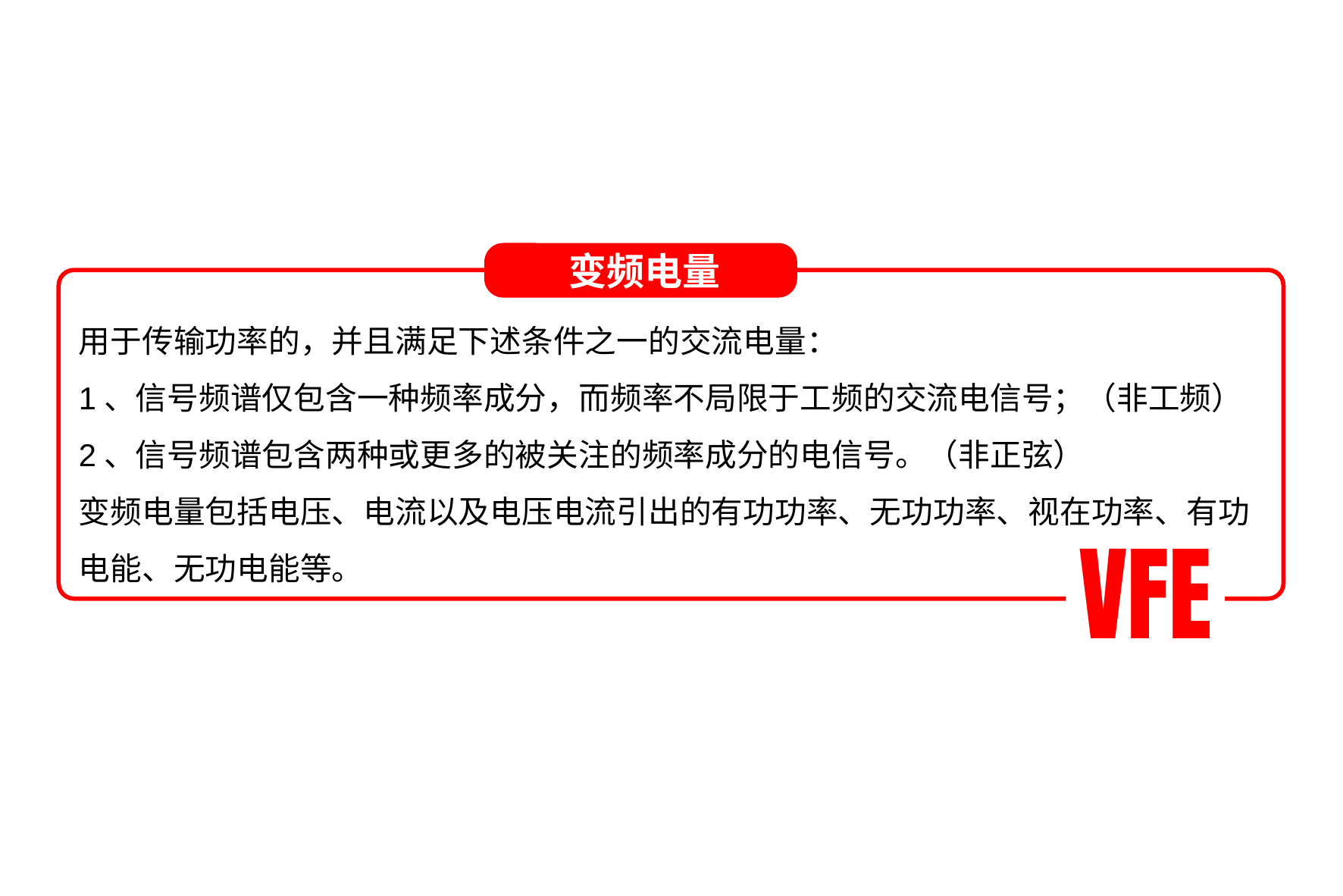

# 变频电量

用于传输功率的，并且满足下述条件之一的交流电量：
1、信号频谱仅包含一种频率成分，而频率不局限于工频的交流电信号；（非工频）
2、信号频谱包含两种或更多的被关注的频率成分的电信号。（非正弦）
变频电量包括电压、电流以及电压电流引出的有功功率、无功功率、视在功率、有功电能、无功电能等。
VFE